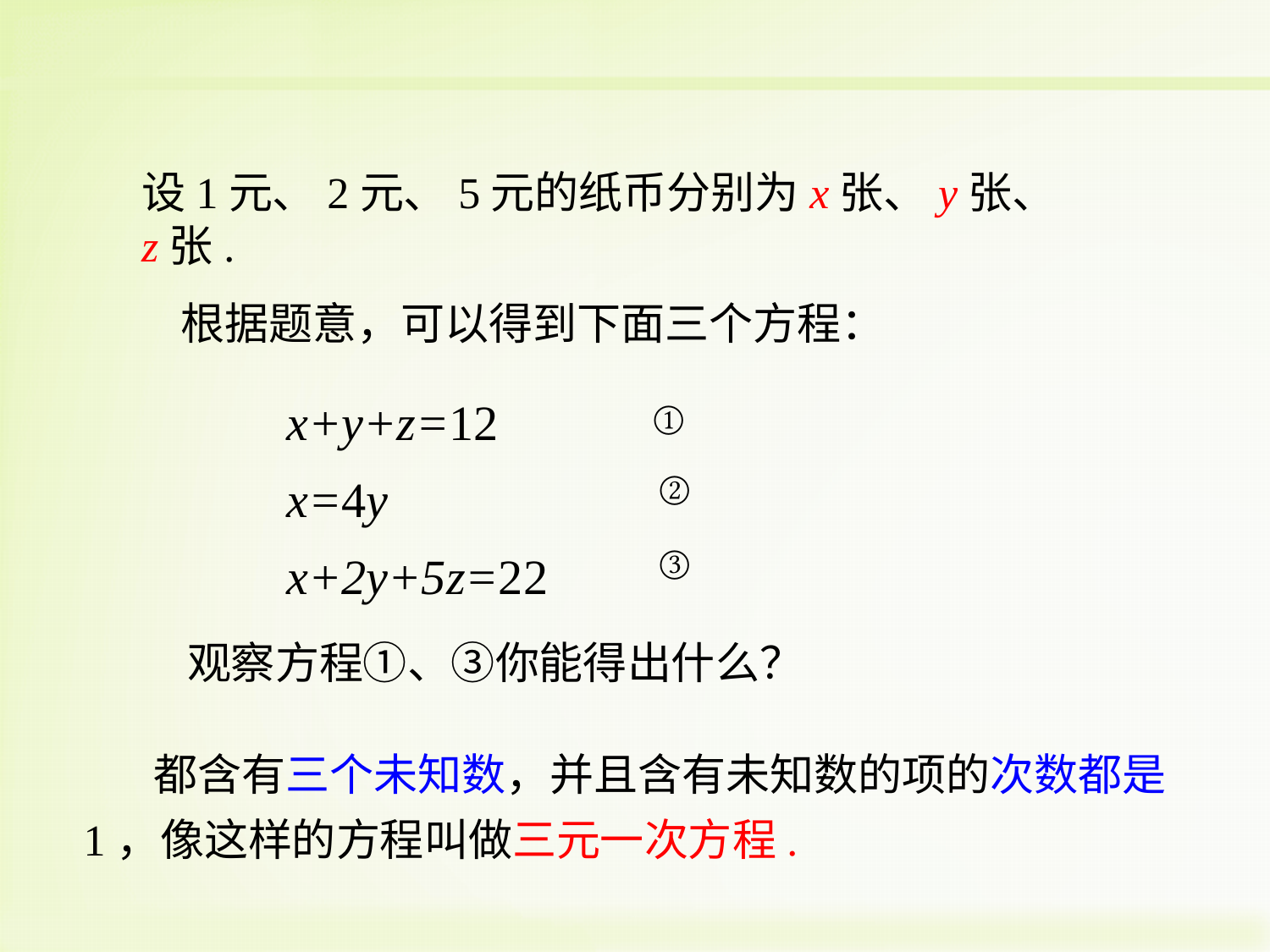

设1元、2元、5元的纸币分别为x张、y张、z张.
根据题意，可以得到下面三个方程：
x+y+z=12
x=4y
x+2y+5z=22
①
②
③
观察方程①、③你能得出什么？
      都含有三个未知数，并且含有未知数的项的次数都是1，像这样的方程叫做三元一次方程.